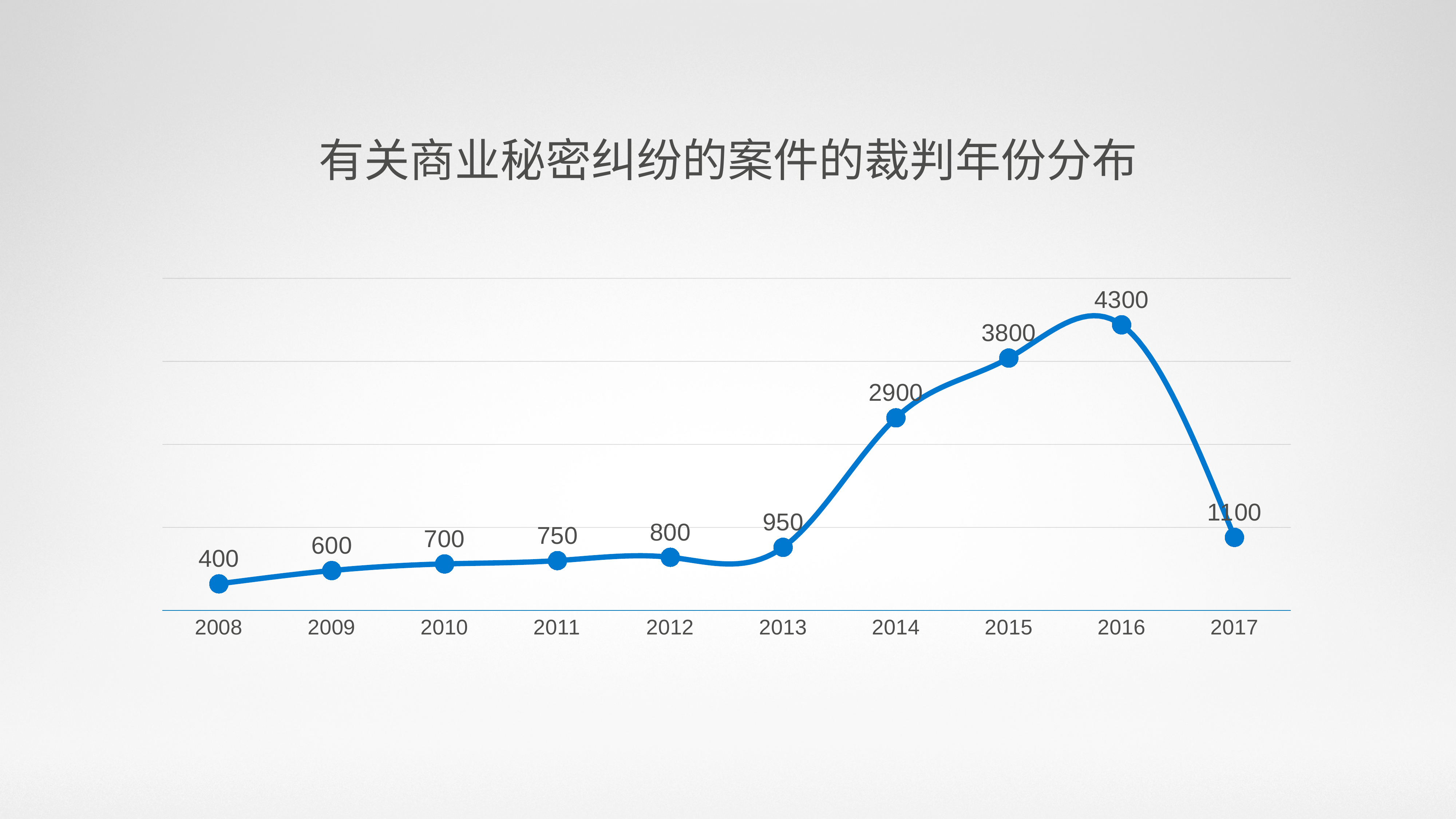

有关商业秘密纠纷的案件的裁判年份分布

### Chart

| Category | Series2 |
|---|---|
| 2008 | 400.0 |
| 2009 | 600.0 |
| 2010 | 700.0 |
| 2011 | 750.0 |
| 2012 | 800.0 |
| 2013 | 950.0 |
| 2014 | 2900.0 |
| 2015 | 3800.0 |
| 2016 | 4300.0 |
| 2017 | 1100.0 |